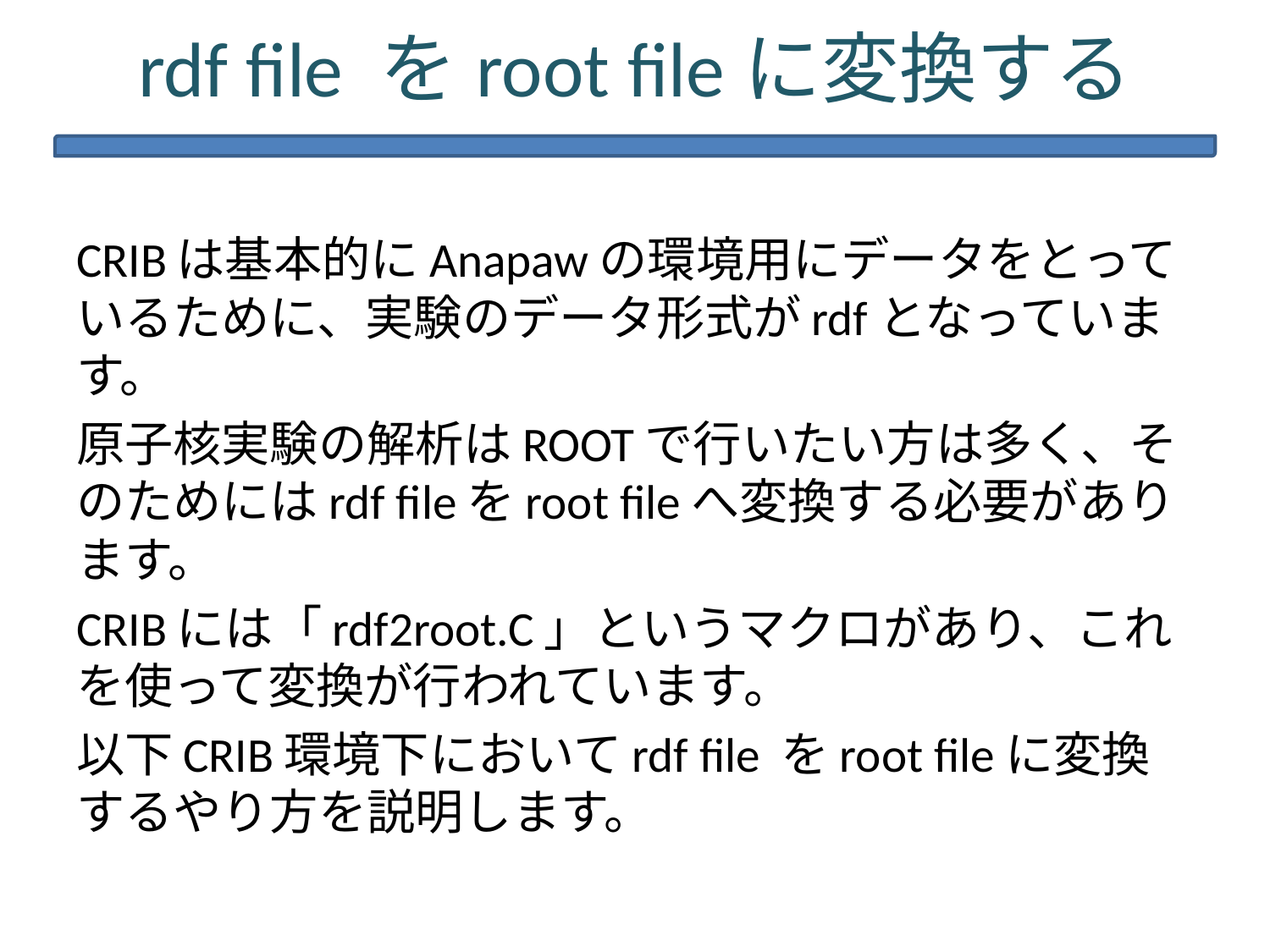

# rdf file をroot fileに変換する

CRIBは基本的にAnapawの環境用にデータをとっているために、実験のデータ形式がrdfとなっています。
原子核実験の解析はROOTで行いたい方は多く、そのためにはrdf fileをroot fileへ変換する必要があります。
CRIBには「rdf2root.C」というマクロがあり、これを使って変換が行われています。
以下CRIB環境下においてrdf file をroot fileに変換するやり方を説明します。